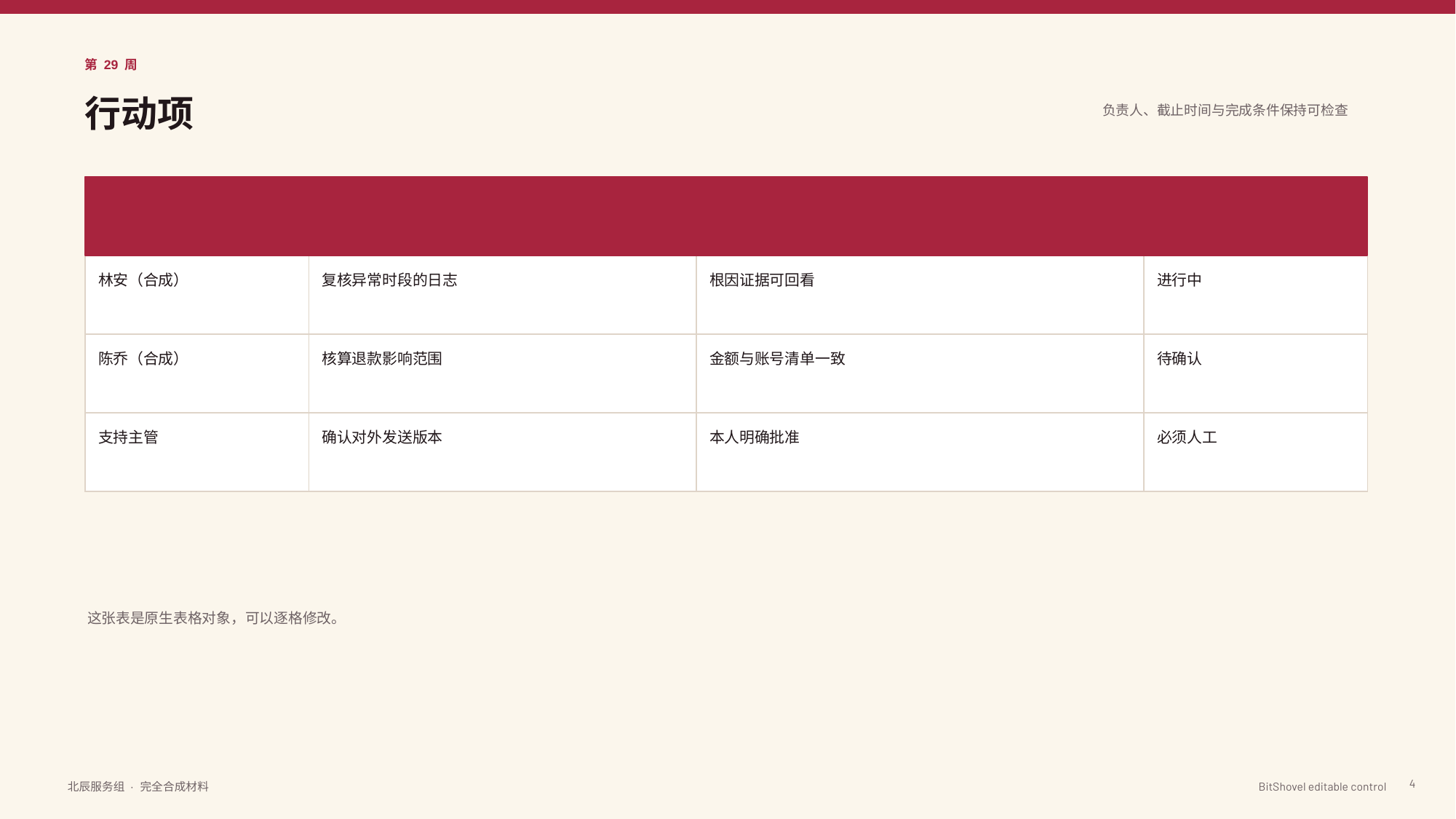

第 29 周
行动项
负责人、截止时间与完成条件保持可检查
| 负责人 | 下一步 | 完成条件 | 状态 |
| --- | --- | --- | --- |
| 林安（合成） | 复核异常时段的日志 | 根因证据可回看 | 进行中 |
| 陈乔（合成） | 核算退款影响范围 | 金额与账号清单一致 | 待确认 |
| 支持主管 | 确认对外发送版本 | 本人明确批准 | 必须人工 |

这张表是原生表格对象，可以逐格修改。
4